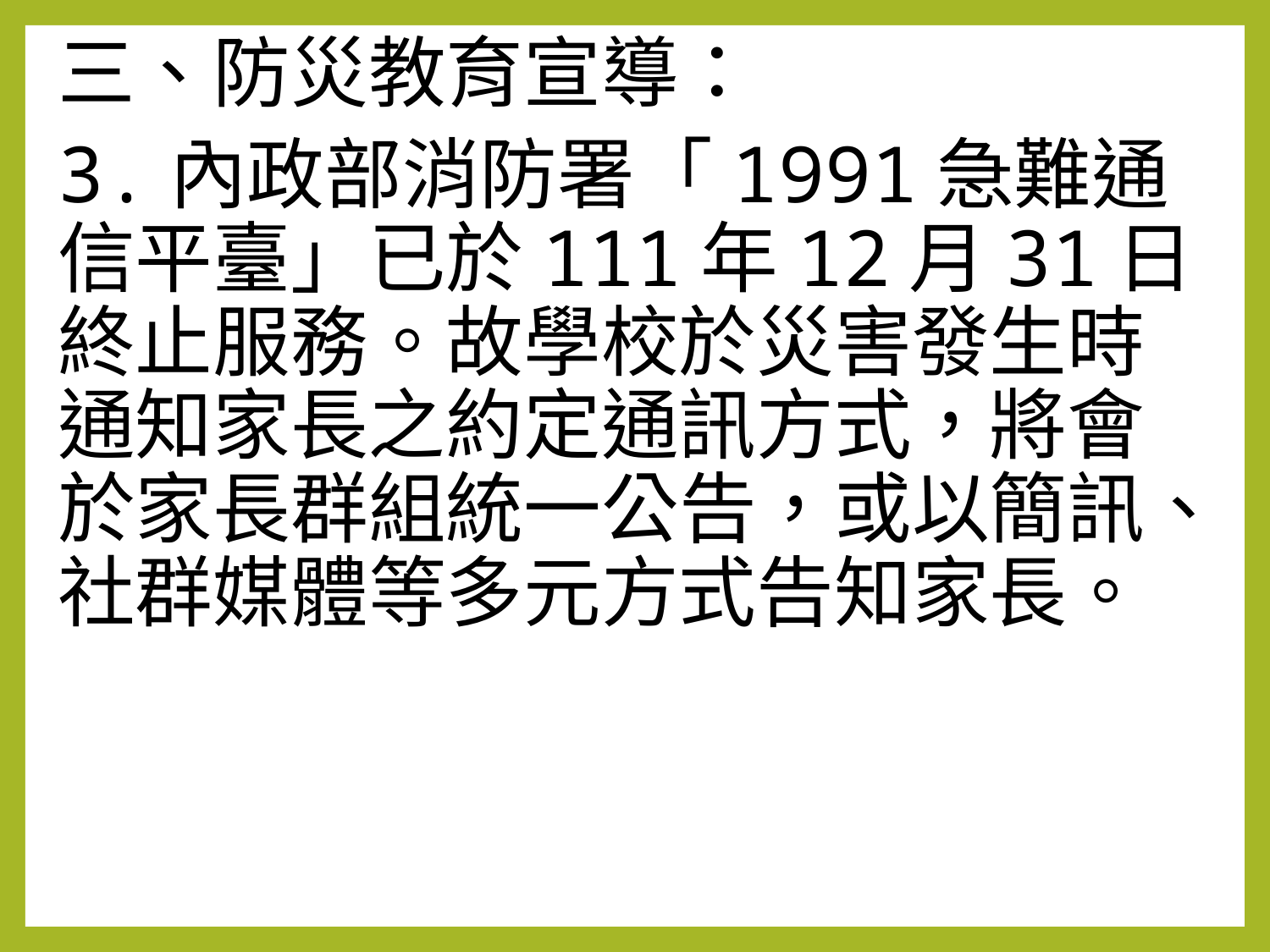

三、防災教育宣導：
3.內政部消防署「1991急難通信平臺」已於111年12月31日終止服務。故學校於災害發生時通知家長之約定通訊方式，將會於家長群組統一公告，或以簡訊、社群媒體等多元方式告知家長。